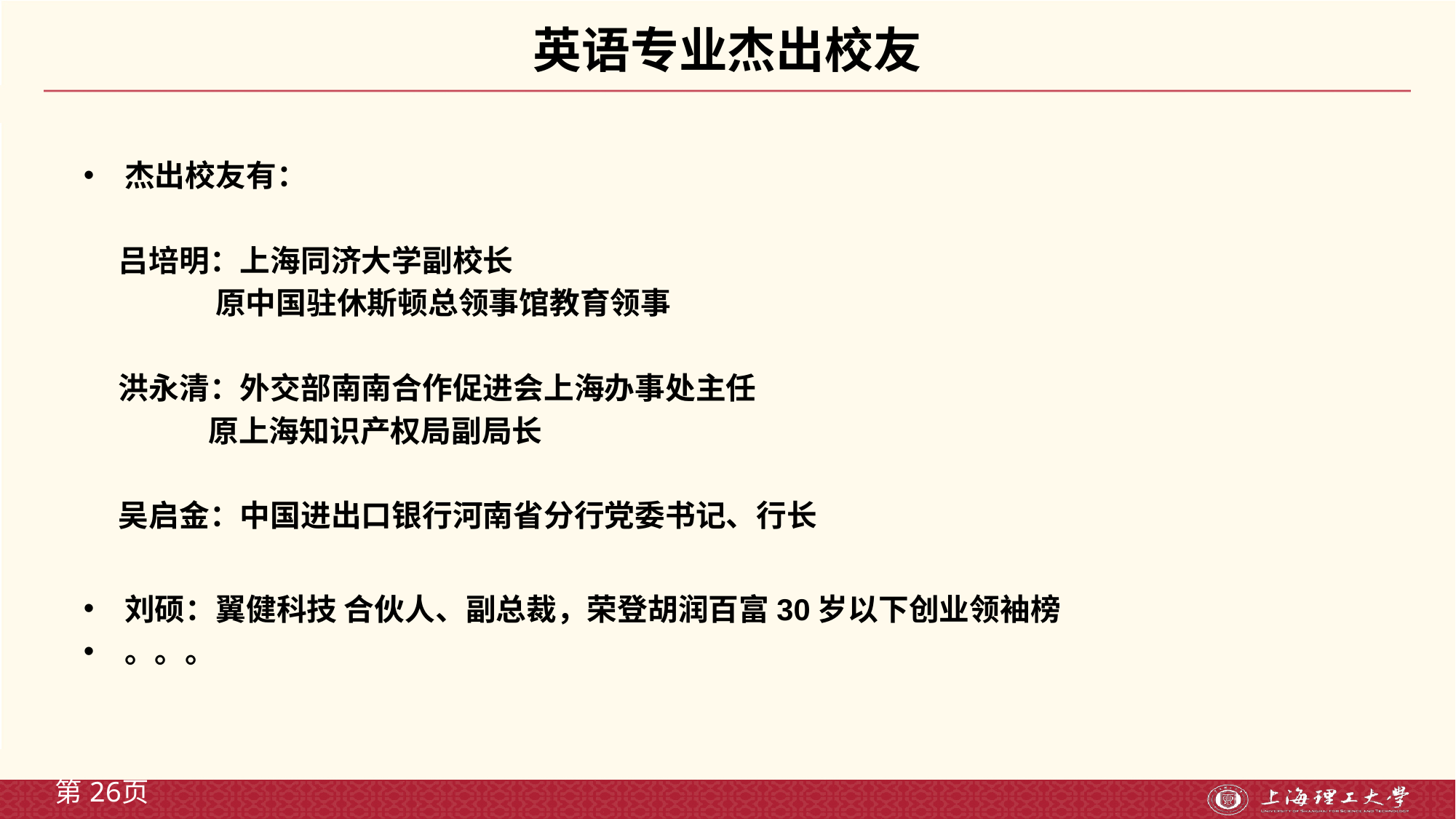

# 英语专业杰出校友

杰出校友有：

    吕培明：上海同济大学副校长
                  原中国驻休斯顿总领事馆教育领事

    洪永清：外交部南南合作促进会上海办事处主任
                 原上海知识产权局副局长

    吴启金：中国进出口银行河南省分行党委书记、行长

刘硕：翼健科技 合伙人、副总裁，荣登胡润百富30岁以下创业领袖榜
。。。
第26页